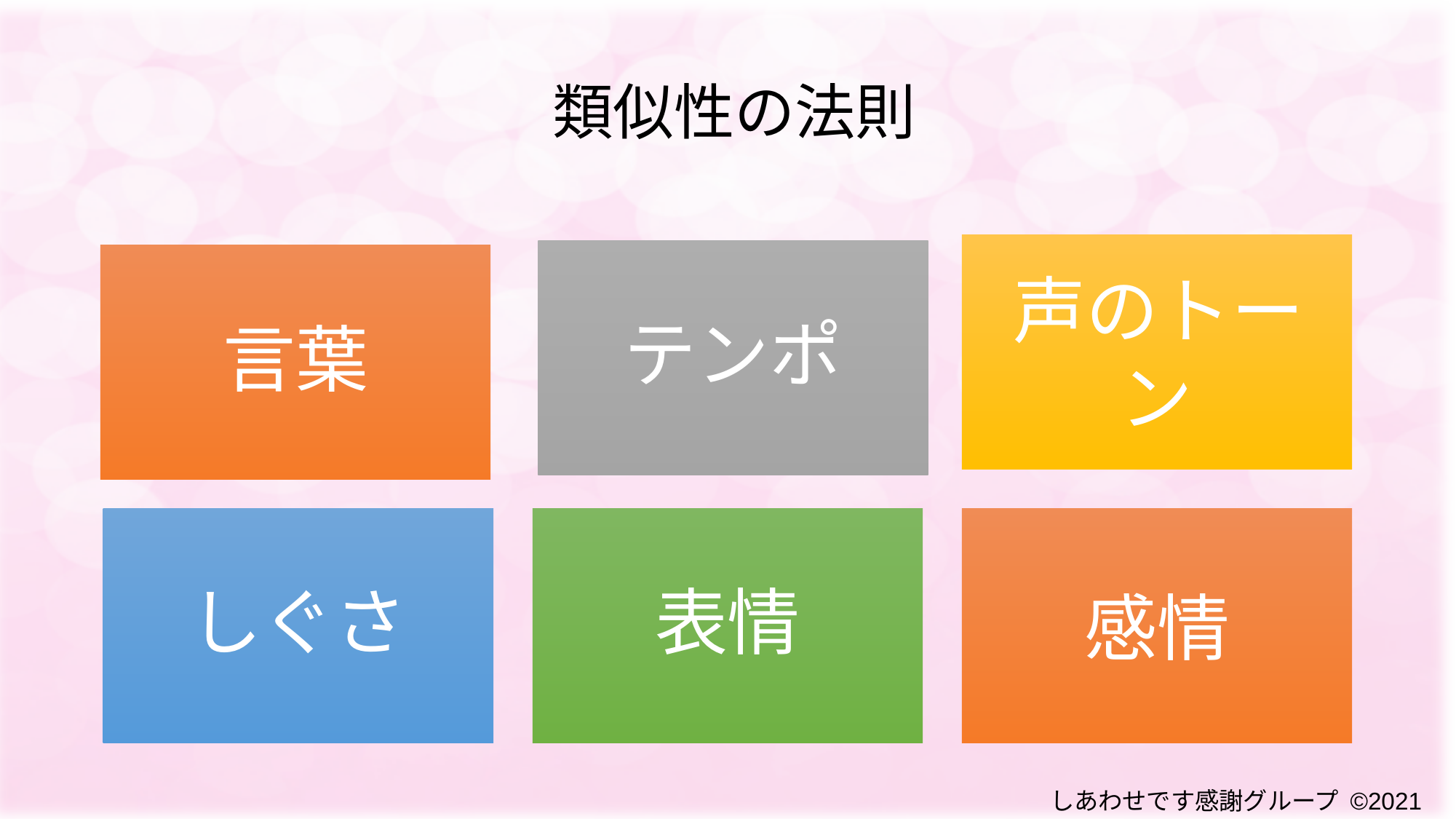

類似性の法則
言葉
テンポ
声のトーン
しぐさ
表情
感情
しあわせです感謝グループ ©2021